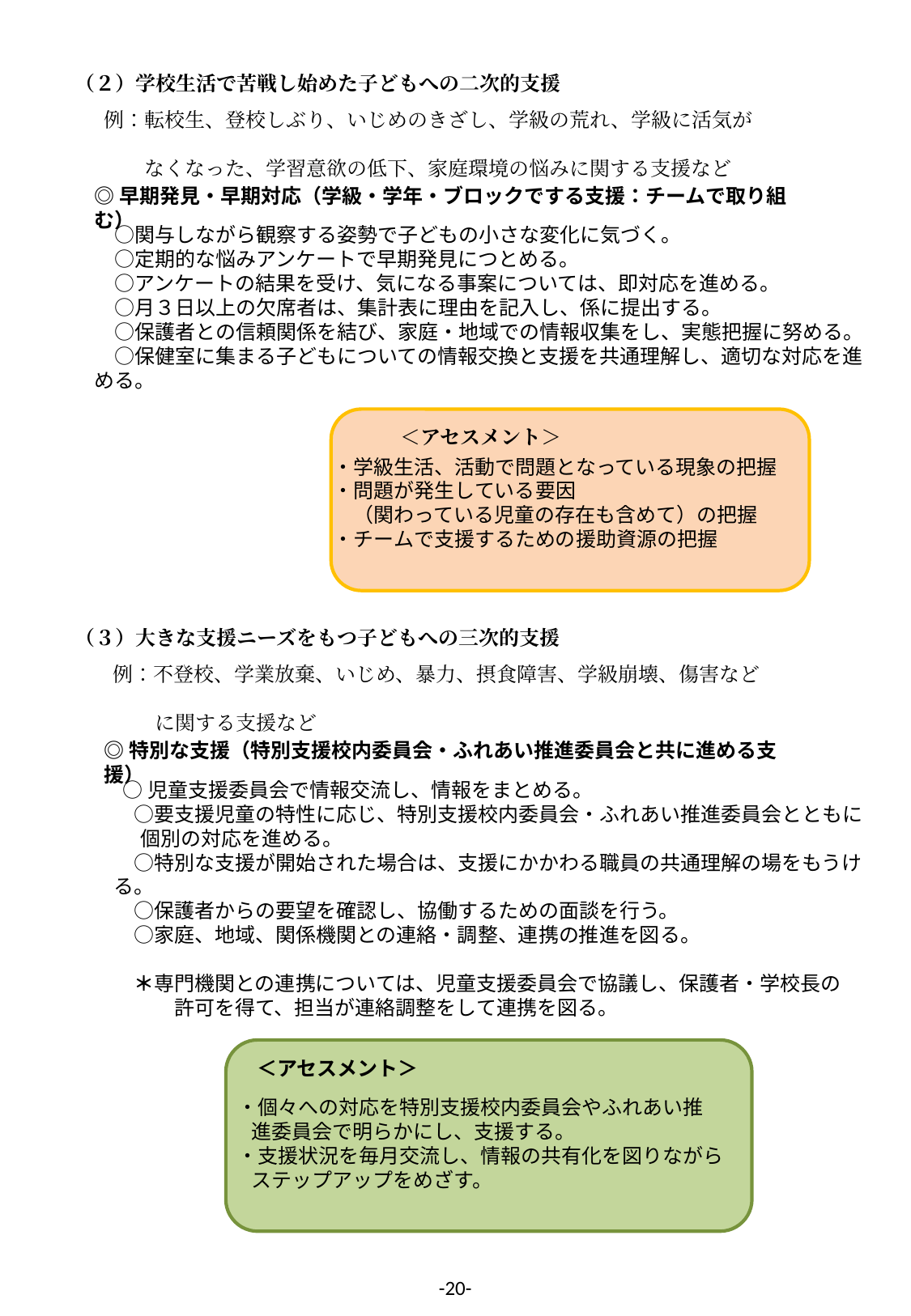

（２）学校生活で苦戦し始めた子どもへの二次的支援
例：転校生、登校しぶり、いじめのきざし、学級の荒れ、学級に活気が
　　なくなった、学習意欲の低下、家庭環境の悩みに関する支援など
◎早期発見・早期対応（学級・学年・ブロックでする支援：チームで取り組む）
　○関与しながら観察する姿勢で子どもの小さな変化に気づく。
　○定期的な悩みアンケートで早期発見につとめる。
　○アンケートの結果を受け、気になる事案については、即対応を進める。
　○月３日以上の欠席者は、集計表に理由を記入し、係に提出する。
　○保護者との信頼関係を結び、家庭・地域での情報収集をし、実態把握に努める。
　○保健室に集まる子どもについての情報交換と支援を共通理解し、適切な対応を進める。

 ＜アセスメント＞
・学級生活、活動で問題となっている現象の把握
・問題が発生している要因
　（関わっている児童の存在も含めて）の把握
・チームで支援するための援助資源の把握
（３）大きな支援ニーズをもつ子どもへの三次的支援
　例：不登校、学業放棄、いじめ、暴力、摂食障害、学級崩壊、傷害など
　　　に関する支援など
◎特別な支援（特別支援校内委員会・ふれあい推進委員会と共に進める支援）
  ○児童支援委員会で情報交流し、情報をまとめる。
　○要支援児童の特性に応じ、特別支援校内委員会・ふれあい推進委員会とともに
     個別の対応を進める。
　○特別な支援が開始された場合は、支援にかかわる職員の共通理解の場をもうける。
　○保護者からの要望を確認し、協働するための面談を行う。
　○家庭、地域、関係機関との連絡・調整、連携の推進を図る。

　＊専門機関との連携については、児童支援委員会で協議し、保護者・学校長の
　　　許可を得て、担当が連絡調整をして連携を図る。

＜アセスメント＞
・個々への対応を特別支援校内委員会やふれあい推
  進委員会で明らかにし、支援する。
・支援状況を毎月交流し、情報の共有化を図りながら
  ステップアップをめざす。
-20-